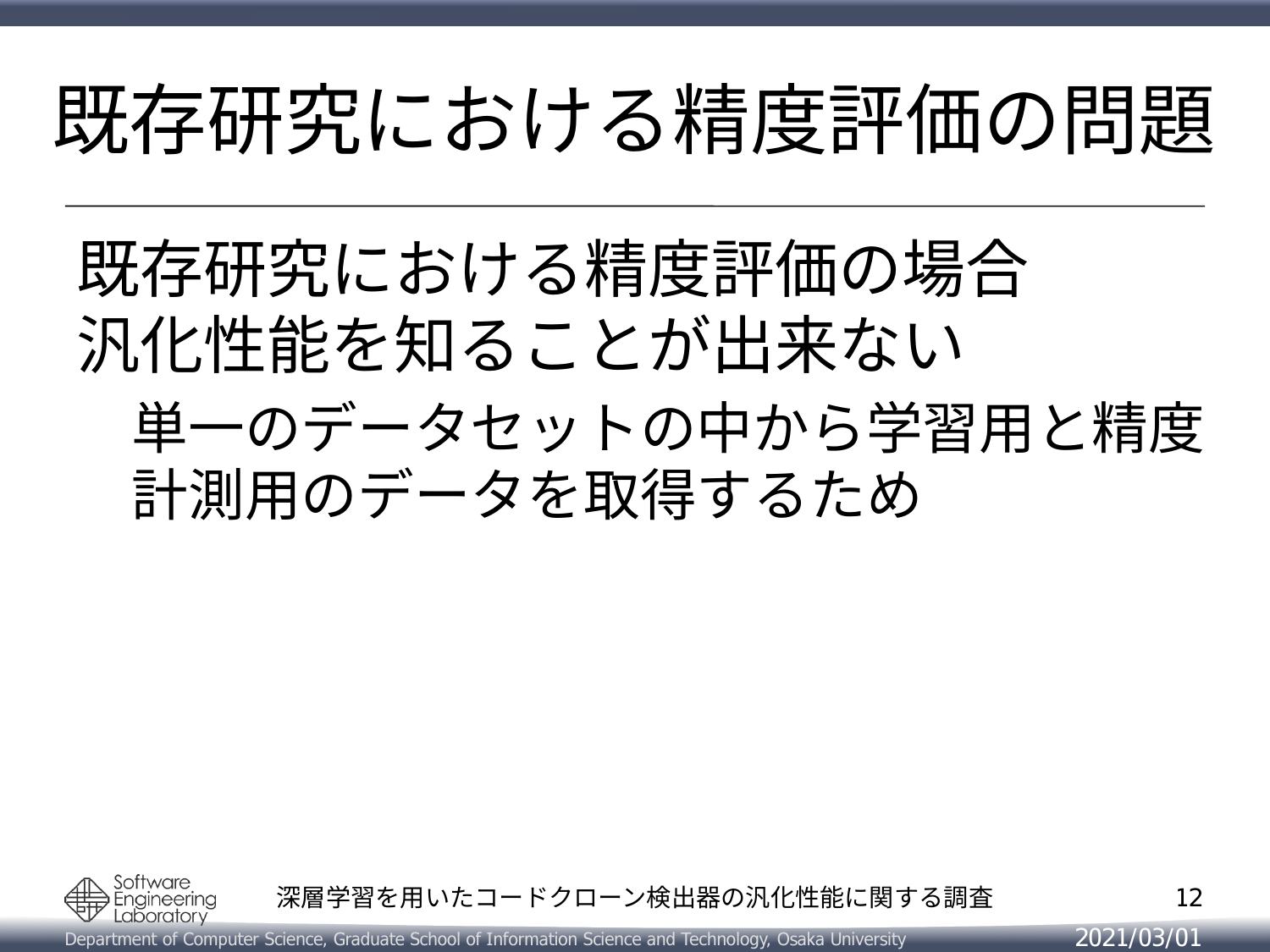

# 既存研究における精度評価の問題
既存研究における精度評価の場合
汎化性能を知ることが出来ない
単一のデータセットの中から学習用と精度計測用のデータを取得するため

12
深層学習を用いたコードクローン検出器の汎化性能に関する調査
2021/03/01